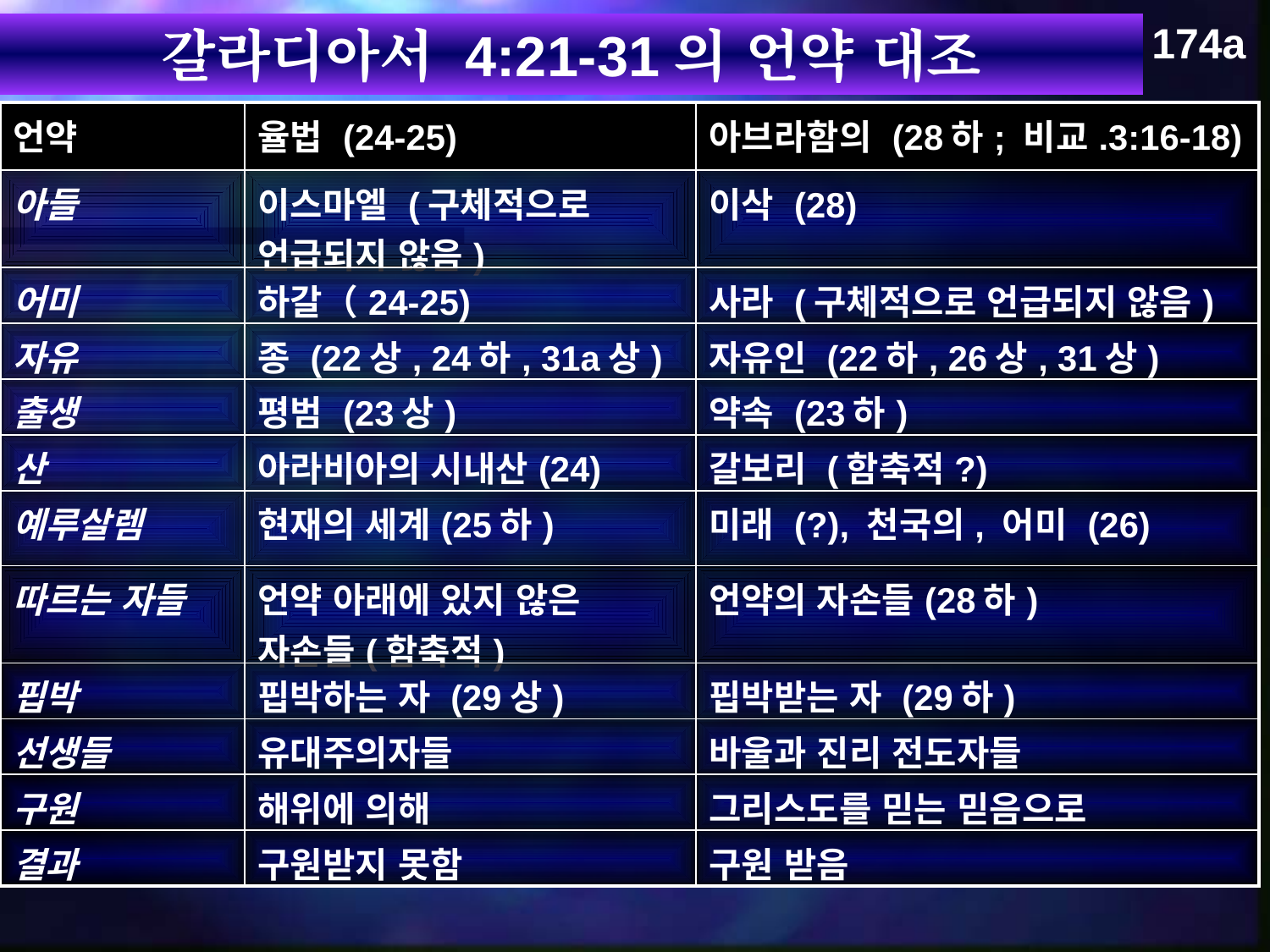

174a
갈라디아서 4:21-31의 언약 대조
| 언약 | 율법 (24-25) | 아브라함의 (28하; 비교.3:16-18) |
| --- | --- | --- |
| 아들 | 이스마엘 (구체적으로 언급되지 않음) | 이삭 (28) |
| 어미 | 하갈（24-25) | 사라 (구체적으로 언급되지 않음) |
| 자유 | 종 (22상, 24하, 31a상) | 자유인 (22하, 26상, 31상) |
| 출생 | 평범 (23상) | 약속 (23하) |
| 산 | 아라비아의 시내산(24) | 갈보리 (함축적?) |
| 예루살렘 | 현재의 세계(25하) | 미래 (?), 천국의, 어미 (26) |
| 따르는 자들 | 언약 아래에 있지 않은 자손들(함축적) | 언약의 자손들(28하) |
| 핍박 | 핍박하는 자 (29상) | 핍박받는 자 (29하) |
| 선생들 | 유대주의자들 | 바울과 진리 전도자들 |
| 구원 | 해위에 의해 | 그리스도를 믿는 믿음으로 |
| 결과 | 구원받지 못함 | 구원 받음 |